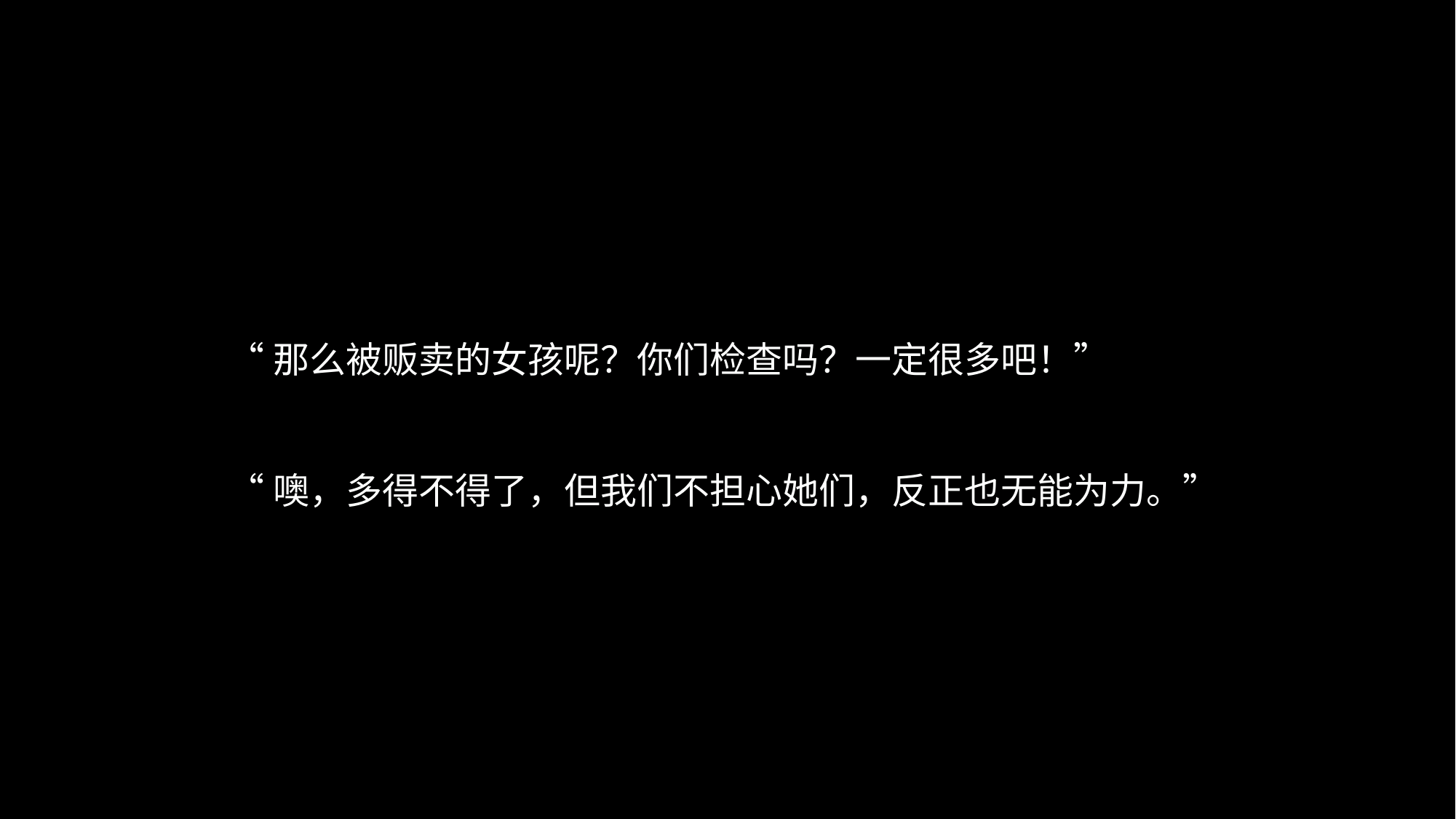

“那么被贩卖的女孩呢？你们检查吗？一定很多吧！”

“噢，多得不得了，但我们不担心她们，反正也无能为力。”
#